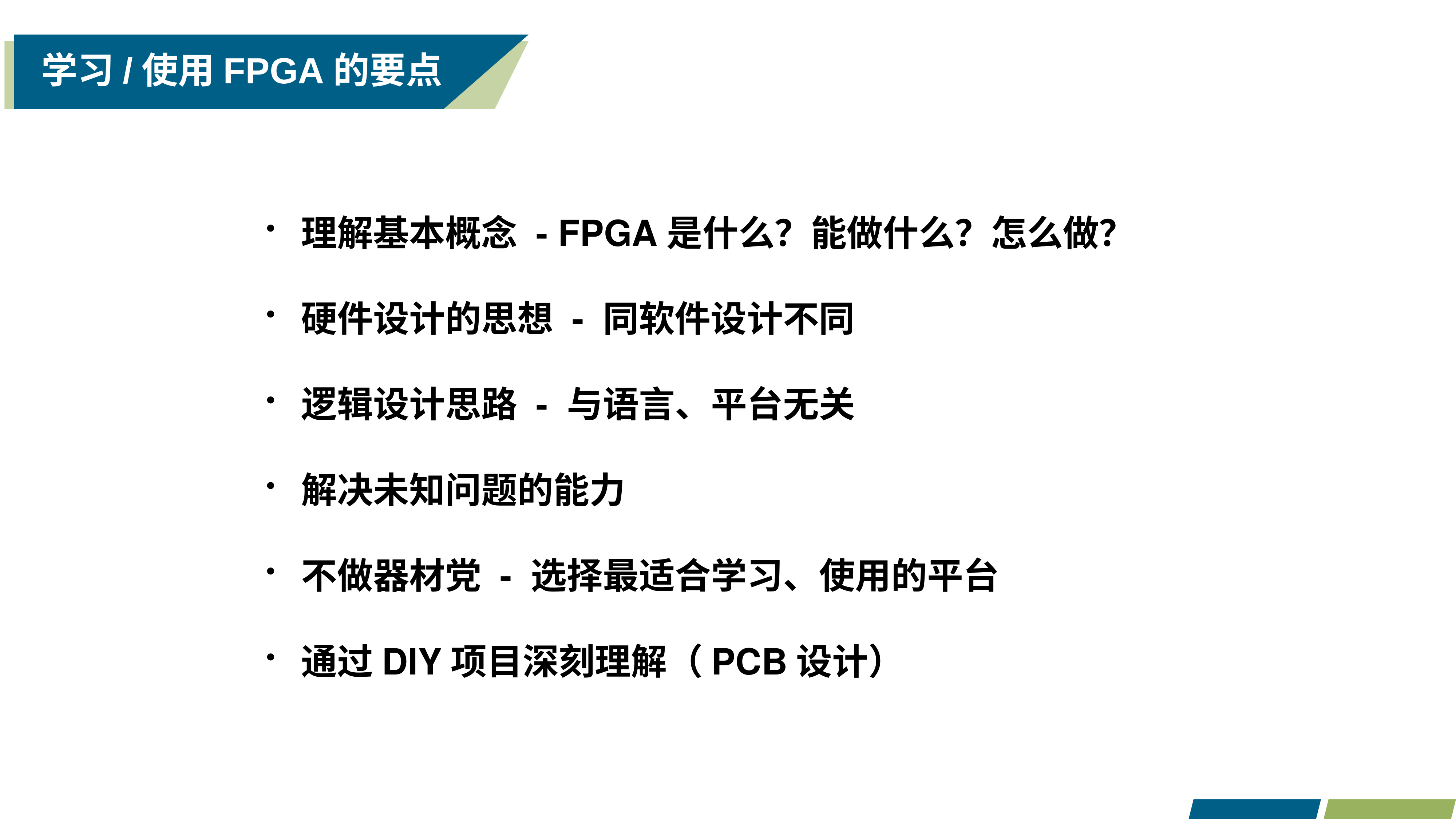

# 学习/使用FPGA的要点
理解基本概念 - FPGA是什么？能做什么？怎么做？
硬件设计的思想 - 同软件设计不同
逻辑设计思路 - 与语言、平台无关
解决未知问题的能力
不做器材党 - 选择最适合学习、使用的平台
通过DIY项目深刻理解（PCB设计）